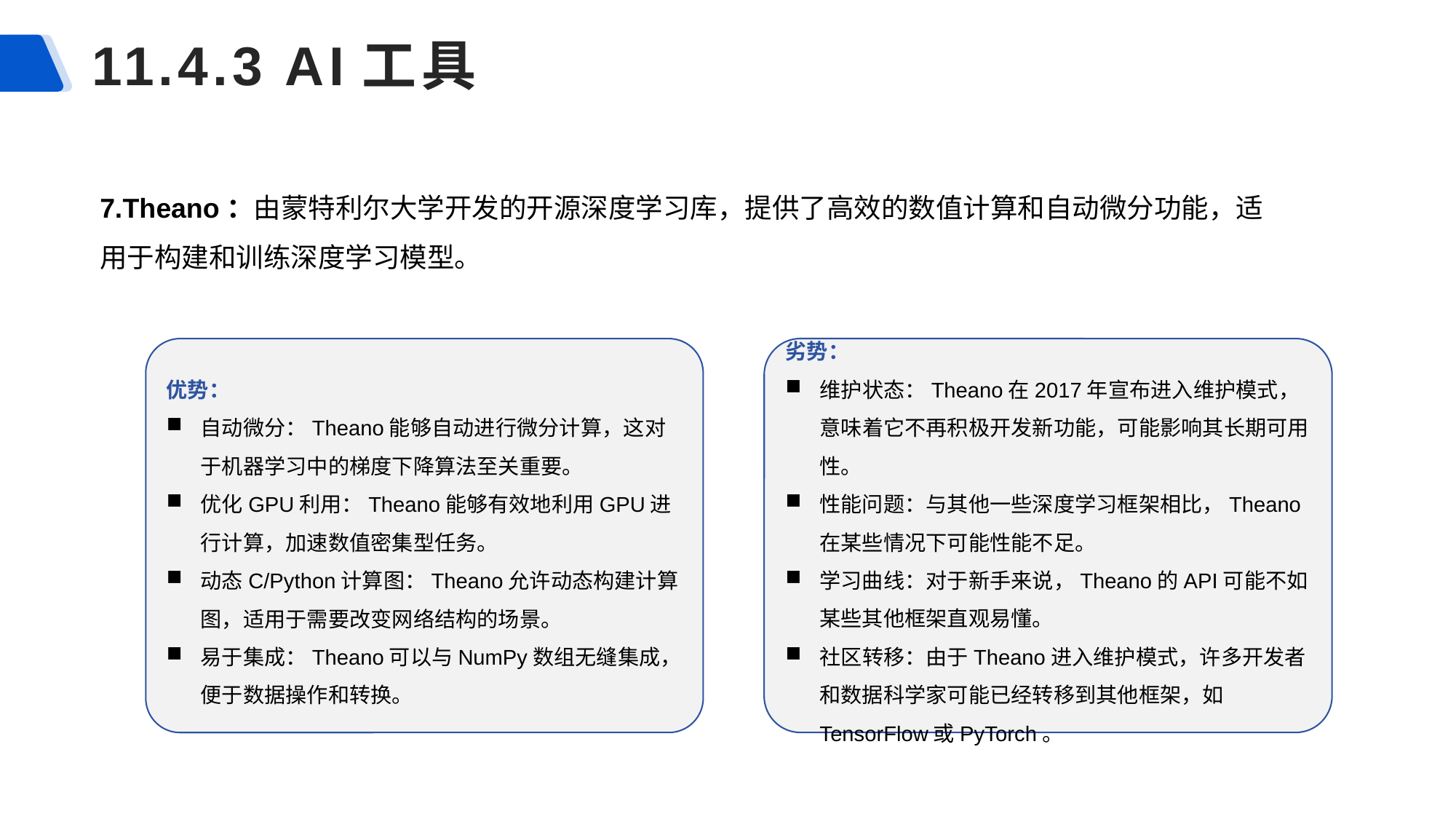

# 11.4.3 AI工具
7.Theano：由蒙特利尔大学开发的开源深度学习库，提供了高效的数值计算和自动微分功能，适用于构建和训练深度学习模型。

优势：
自动微分：Theano能够自动进行微分计算，这对于机器学习中的梯度下降算法至关重要。
优化GPU利用：Theano能够有效地利用GPU进行计算，加速数值密集型任务。
动态C/Python计算图：Theano允许动态构建计算图，适用于需要改变网络结构的场景。
易于集成：Theano可以与NumPy数组无缝集成，便于数据操作和转换。
劣势：
维护状态：Theano在2017年宣布进入维护模式，意味着它不再积极开发新功能，可能影响其长期可用性。
性能问题：与其他一些深度学习框架相比，Theano在某些情况下可能性能不足。
学习曲线：对于新手来说，Theano的API可能不如某些其他框架直观易懂。
社区转移：由于Theano进入维护模式，许多开发者和数据科学家可能已经转移到其他框架，如TensorFlow或PyTorch。